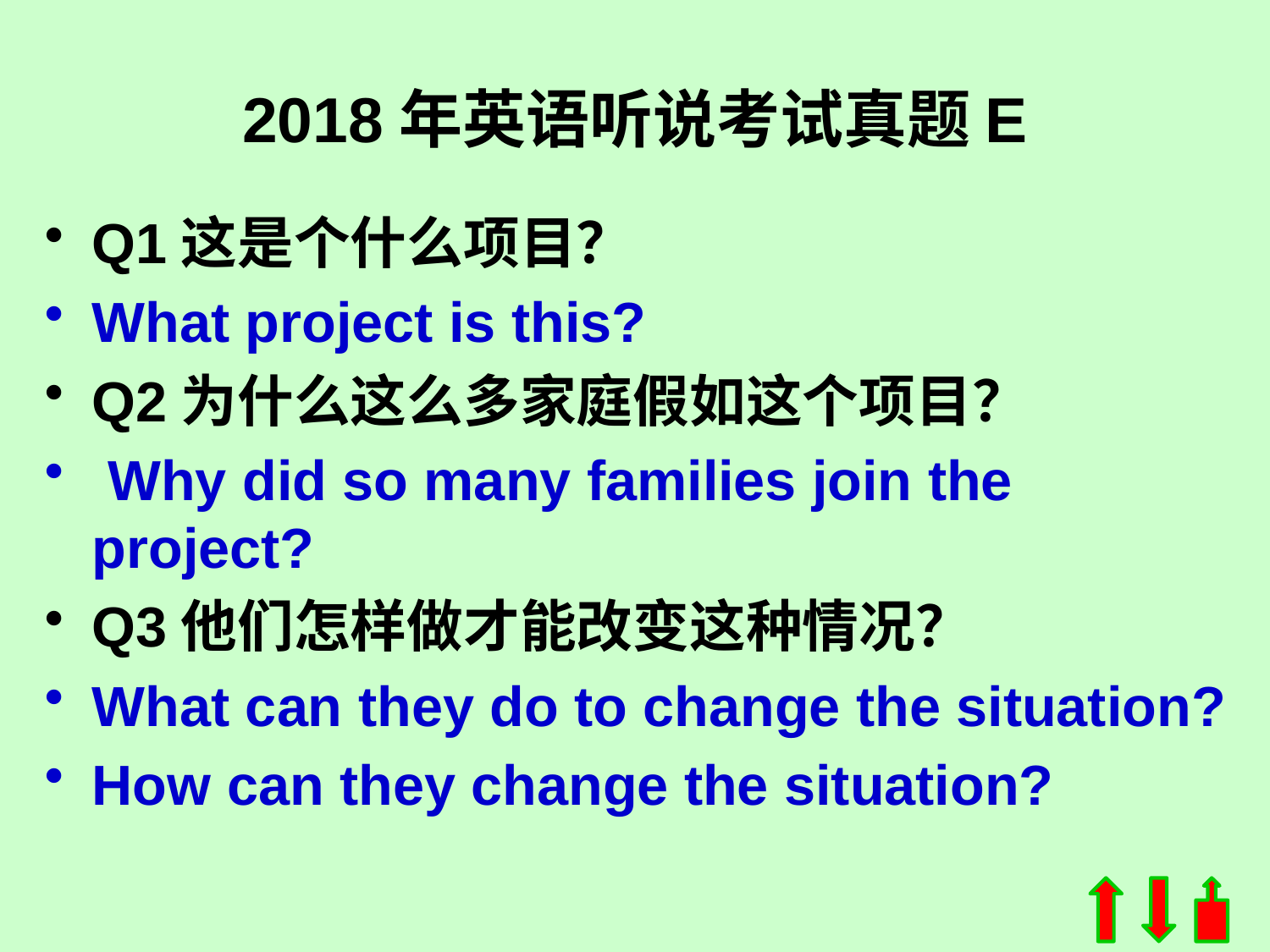

# 2018年英语听说考试真题E
Q1这是个什么项目？
What project is this?
Q2为什么这么多家庭假如这个项目？
 Why did so many families join the project?
Q3他们怎样做才能改变这种情况？
What can they do to change the situation?
How can they change the situation?